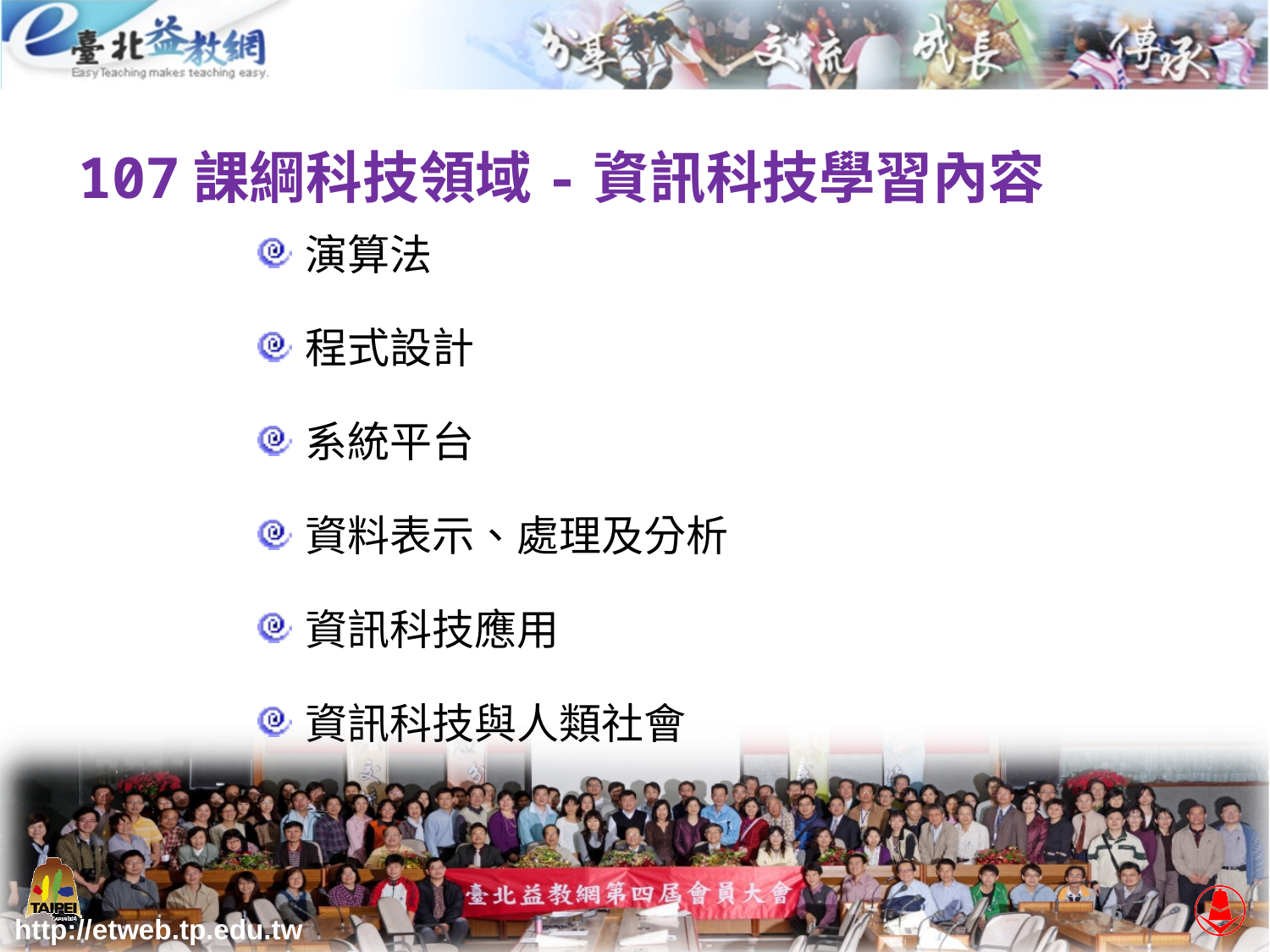

# 107課綱科技領域-資訊科技學習內容
演算法
程式設計
系統平台
資料表示、處理及分析
資訊科技應用
資訊科技與人類社會
6